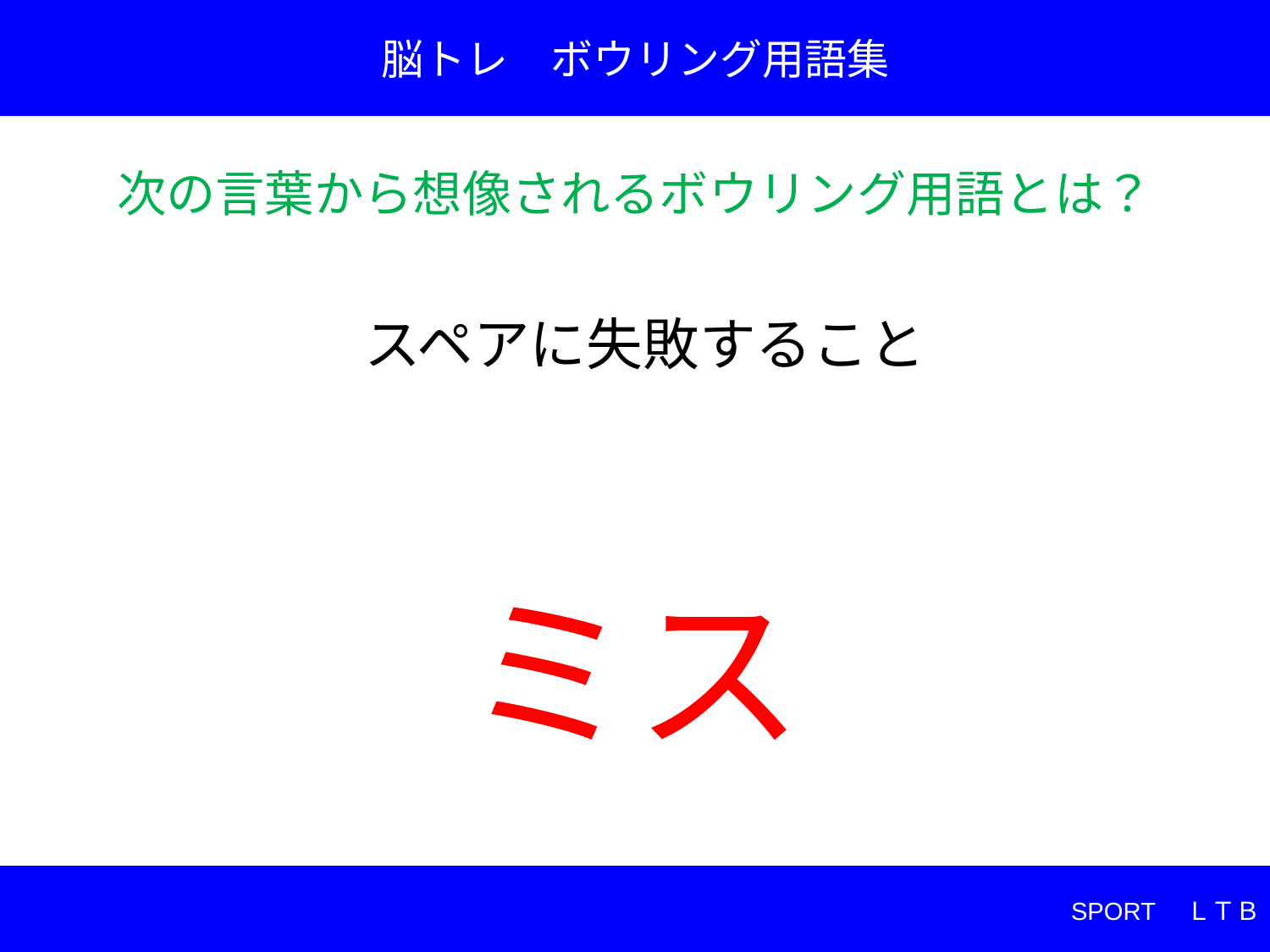

脳トレ　ボウリング用語集
次の言葉から想像されるボウリング用語とは？
スペアに失敗すること
# ミス
SPORT　ＬＴＢ